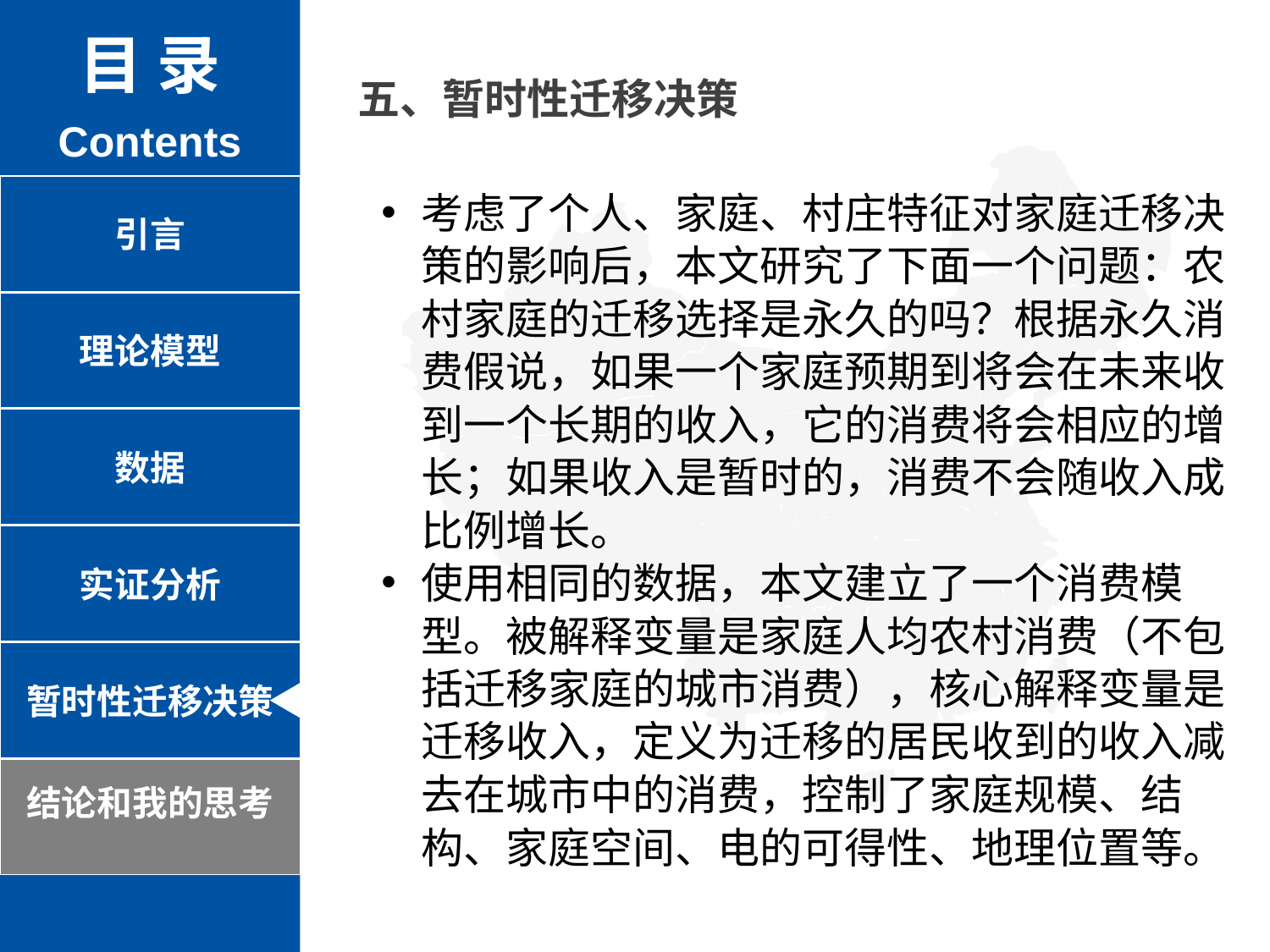

目 录
Contents
五、暂时性迁移决策

考虑了个人、家庭、村庄特征对家庭迁移决策的影响后，本文研究了下面一个问题：农村家庭的迁移选择是永久的吗？根据永久消费假说，如果一个家庭预期到将会在未来收到一个长期的收入，它的消费将会相应的增长；如果收入是暂时的，消费不会随收入成比例增长。
使用相同的数据，本文建立了一个消费模型。被解释变量是家庭人均农村消费（不包括迁移家庭的城市消费），核心解释变量是迁移收入，定义为迁移的居民收到的收入减去在城市中的消费，控制了家庭规模、结构、家庭空间、电的可得性、地理位置等。

引言
理论模型
数据
实证分析
暂时性迁移决策

结论和我的思考